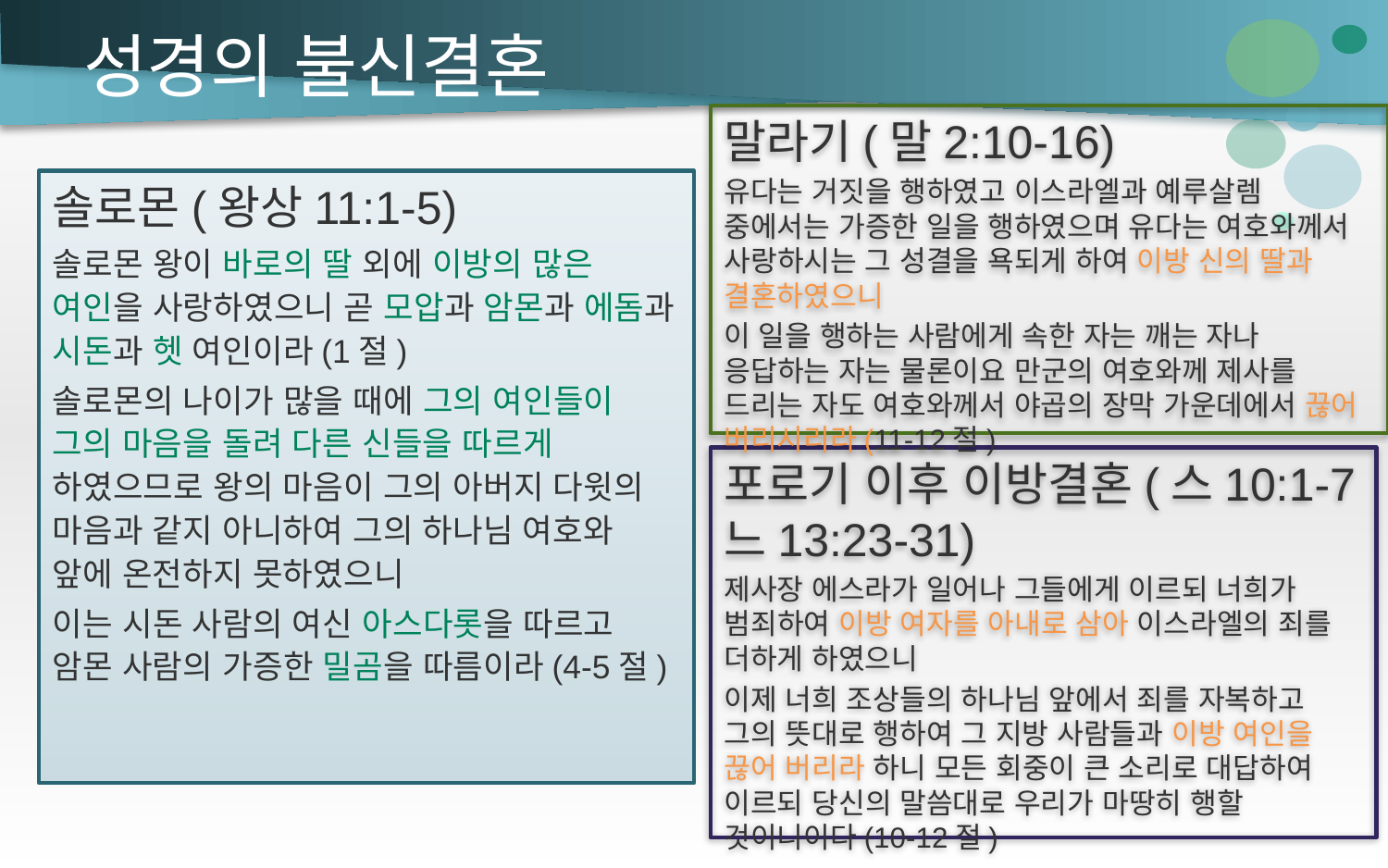

# 성경의 불신결혼
말라기(말2:10-16)
유다는 거짓을 행하였고 이스라엘과 예루살렘 중에서는 가증한 일을 행하였으며 유다는 여호와께서 사랑하시는 그 성결을 욕되게 하여 이방 신의 딸과 결혼하였으니
이 일을 행하는 사람에게 속한 자는 깨는 자나 응답하는 자는 물론이요 만군의 여호와께 제사를 드리는 자도 여호와께서 야곱의 장막 가운데에서 끊어 버리시리라(11-12절)
솔로몬(왕상11:1-5)
솔로몬 왕이 바로의 딸 외에 이방의 많은 여인을 사랑하였으니 곧 모압과 암몬과 에돔과 시돈과 헷 여인이라(1절)
솔로몬의 나이가 많을 때에 그의 여인들이 그의 마음을 돌려 다른 신들을 따르게 하였으므로 왕의 마음이 그의 아버지 다윗의 마음과 같지 아니하여 그의 하나님 여호와 앞에 온전하지 못하였으니
이는 시돈 사람의 여신 아스다롯을 따르고 암몬 사람의 가증한 밀곰을 따름이라(4-5절)
포로기 이후 이방결혼(스10:1-7 느13:23-31)
제사장 에스라가 일어나 그들에게 이르되 너희가 범죄하여 이방 여자를 아내로 삼아 이스라엘의 죄를 더하게 하였으니
이제 너희 조상들의 하나님 앞에서 죄를 자복하고 그의 뜻대로 행하여 그 지방 사람들과 이방 여인을 끊어 버리라 하니 모든 회중이 큰 소리로 대답하여 이르되 당신의 말씀대로 우리가 마땅히 행할 것이니이다(10-12절)